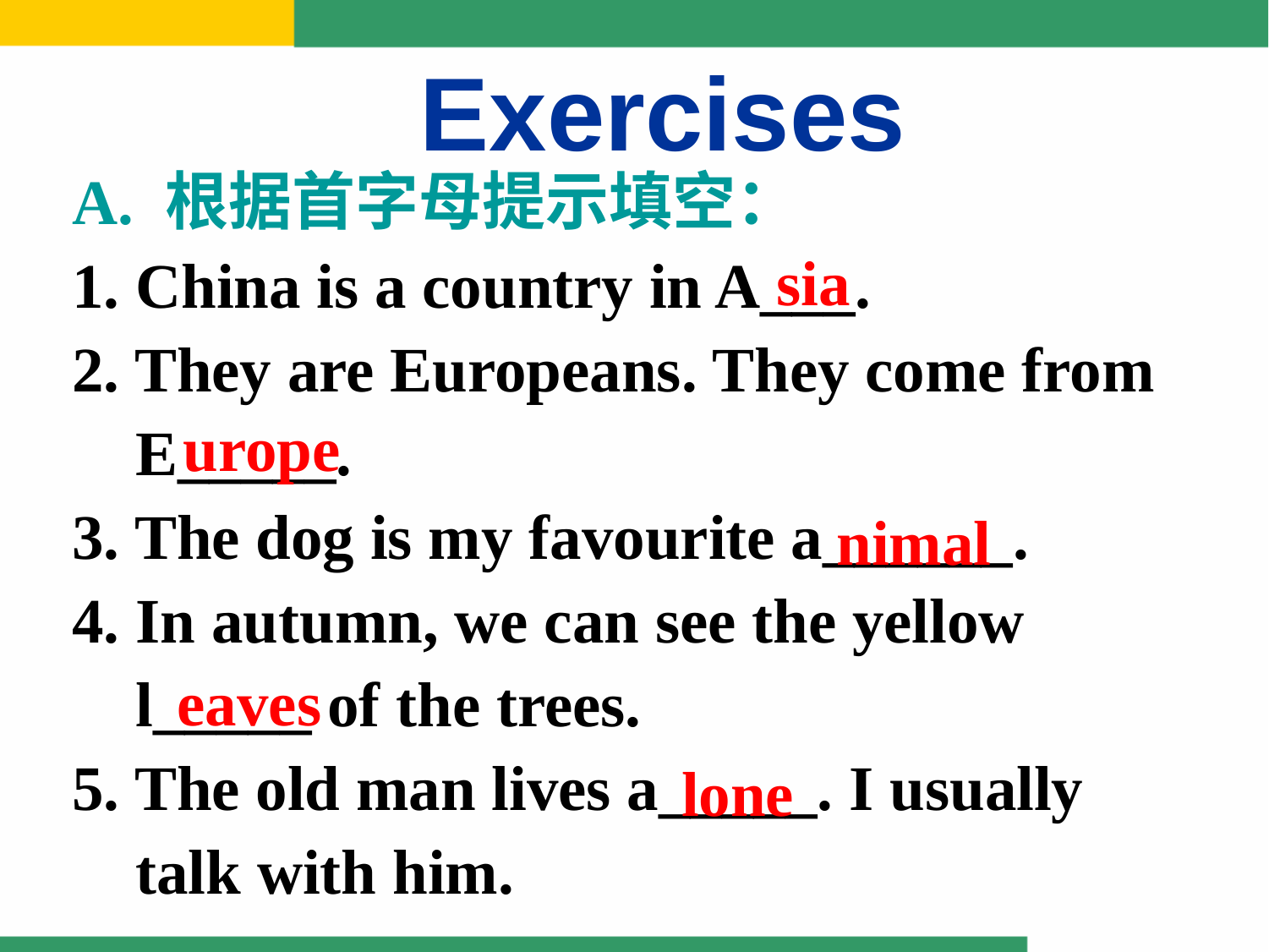

Exercises
A. 根据首字母提示填空：
1. China is a country in A___.
2. They are Europeans. They come from
    E_____.
3. The dog is my favourite a______.
4. In autumn, we can see the yellow
    l_____ of the trees.
5. The old man lives a_____. I usually
    talk with him.
sia
urope

nimal
eaves
lone